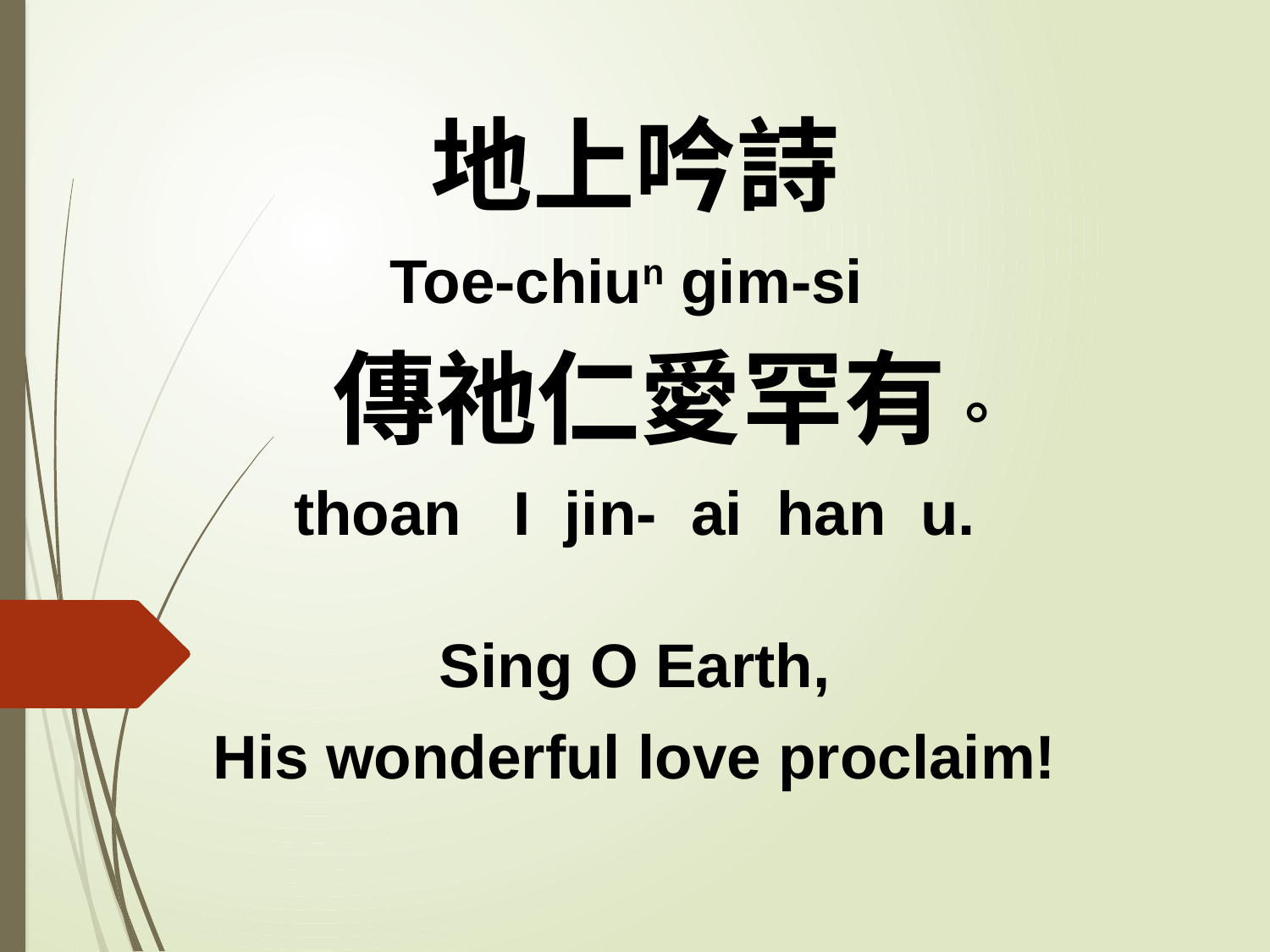

地上吟詩
Toe-chiun gim-si
  傳祂仁愛罕有。
thoan   I  jin-  ai  han  u.

Sing O Earth,
His wonderful love proclaim!